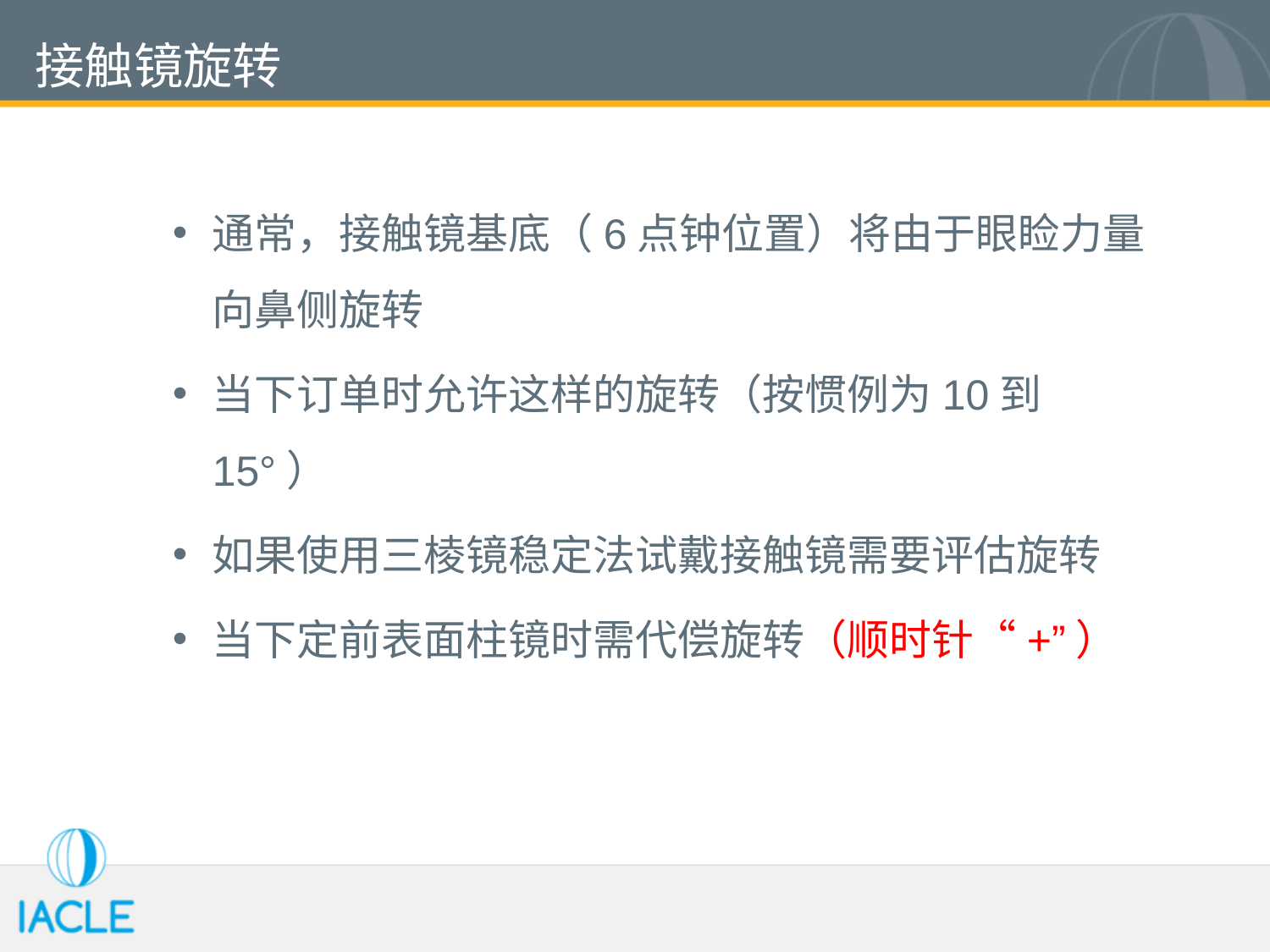

# 接触镜旋转
通常，接触镜基底（6点钟位置）将由于眼睑力量向鼻侧旋转
当下订单时允许这样的旋转（按惯例为10到15°）
如果使用三棱镜稳定法试戴接触镜需要评估旋转
当下定前表面柱镜时需代偿旋转（顺时针“+”）